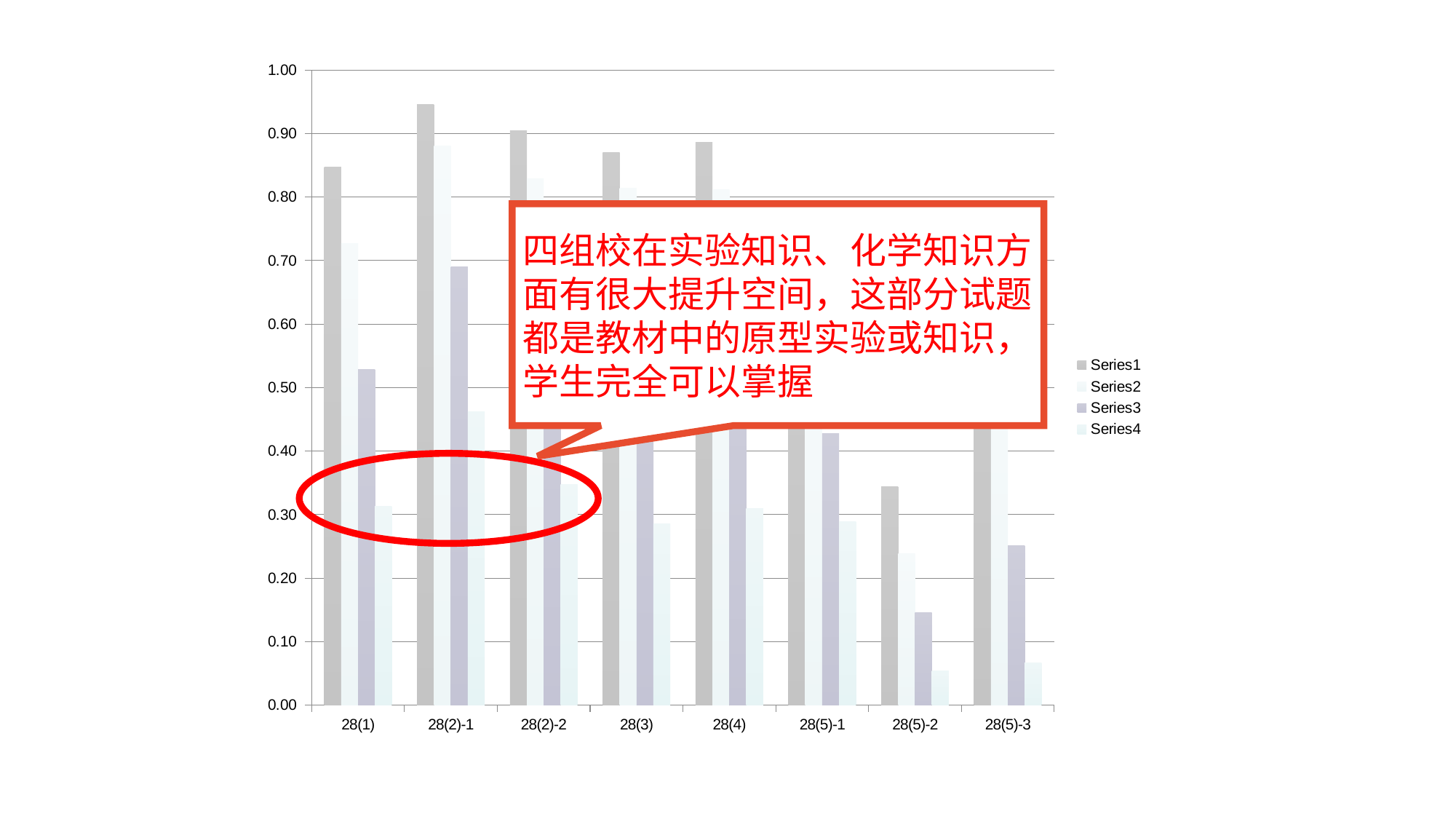

[unsupported chart]

四组校在实验知识、化学知识方面有很大提升空间，这部分试题都是教材中的原型实验或知识，学生完全可以掌握